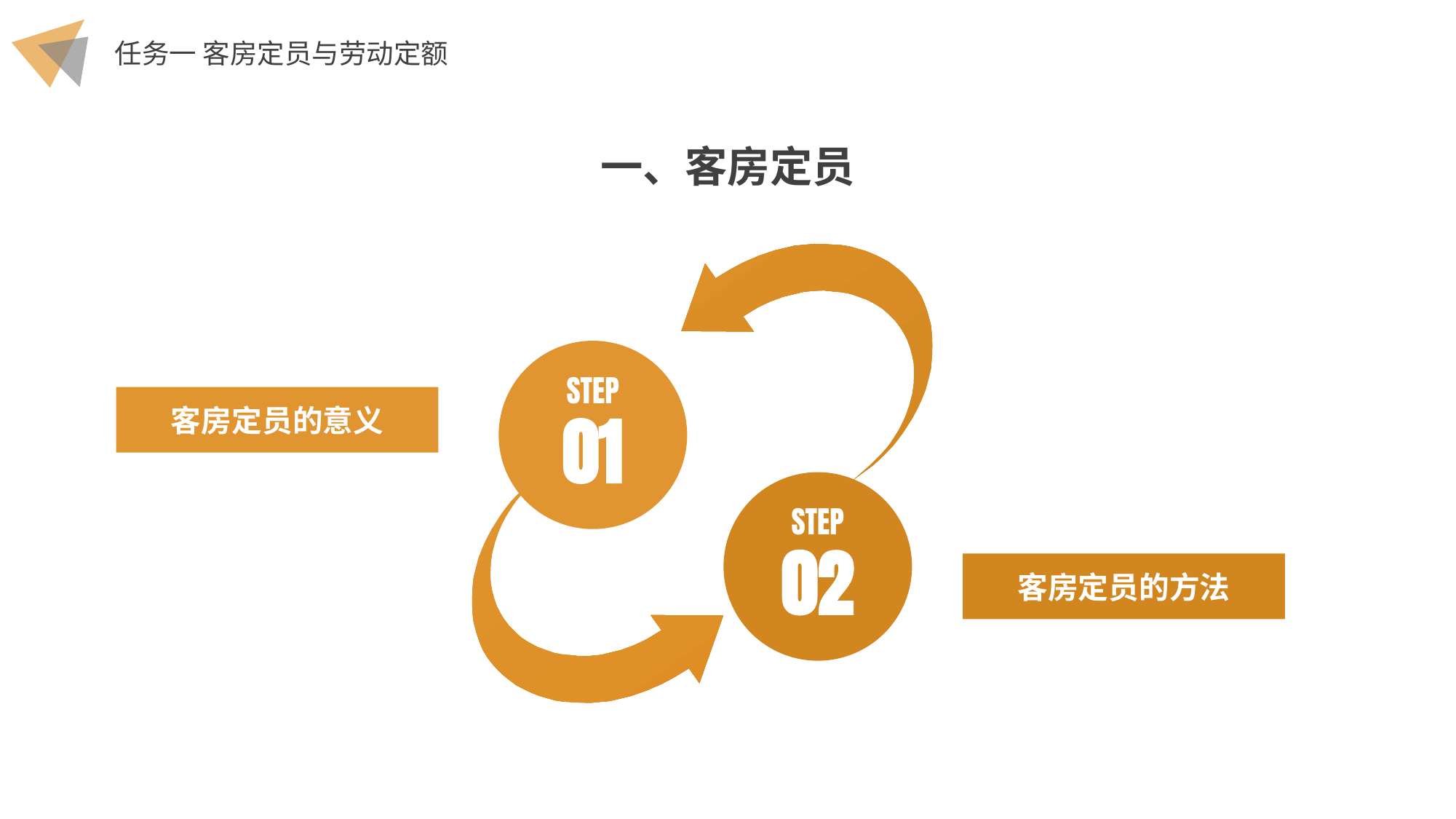

一、客房定员

STEP
01
客房定员的意义
STEP
02

客房定员的方法